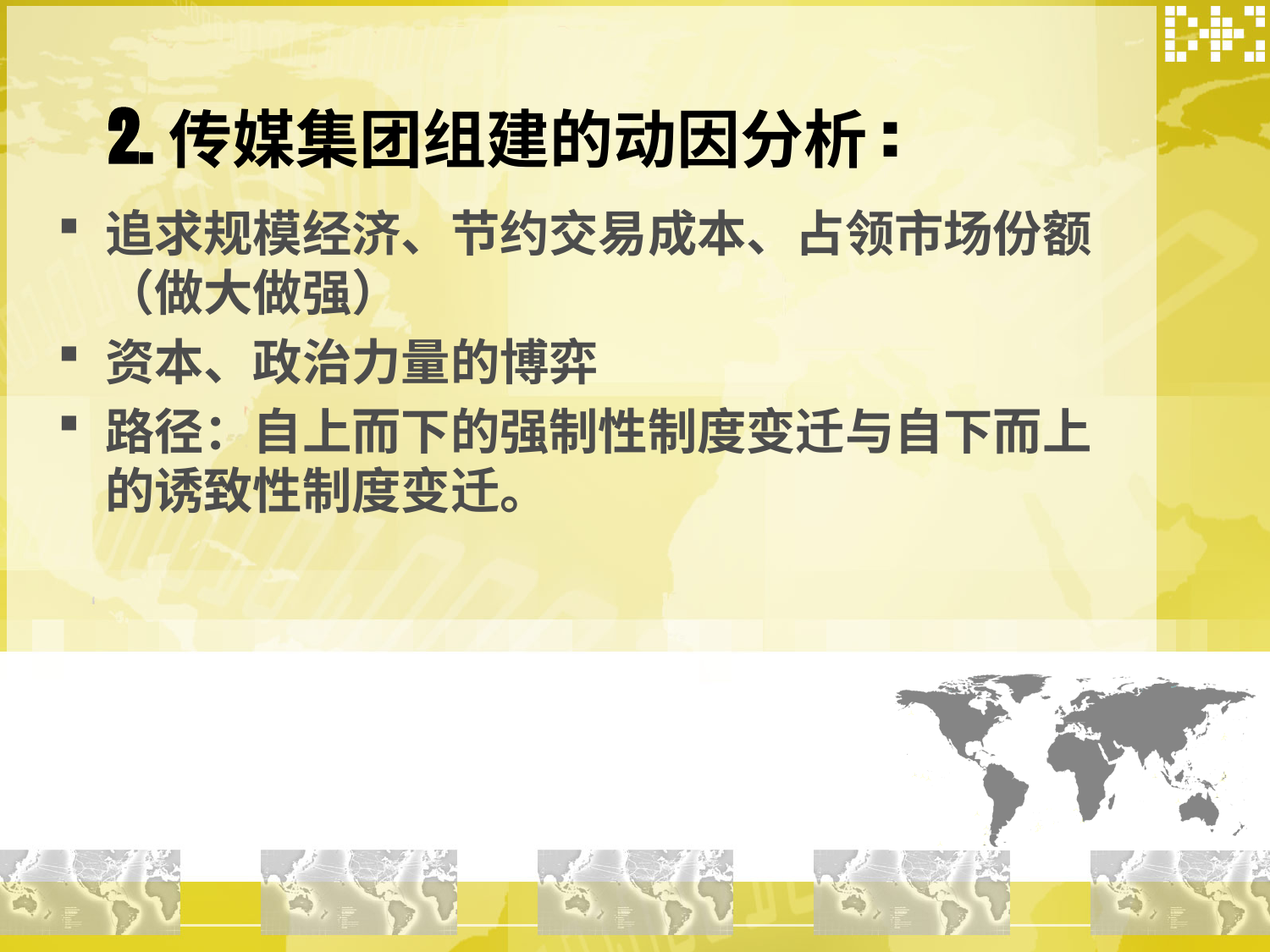

# 2.传媒集团组建的动因分析:
追求规模经济、节约交易成本、占领市场份额（做大做强）
资本、政治力量的博弈
路径：自上而下的强制性制度变迁与自下而上的诱致性制度变迁。
102